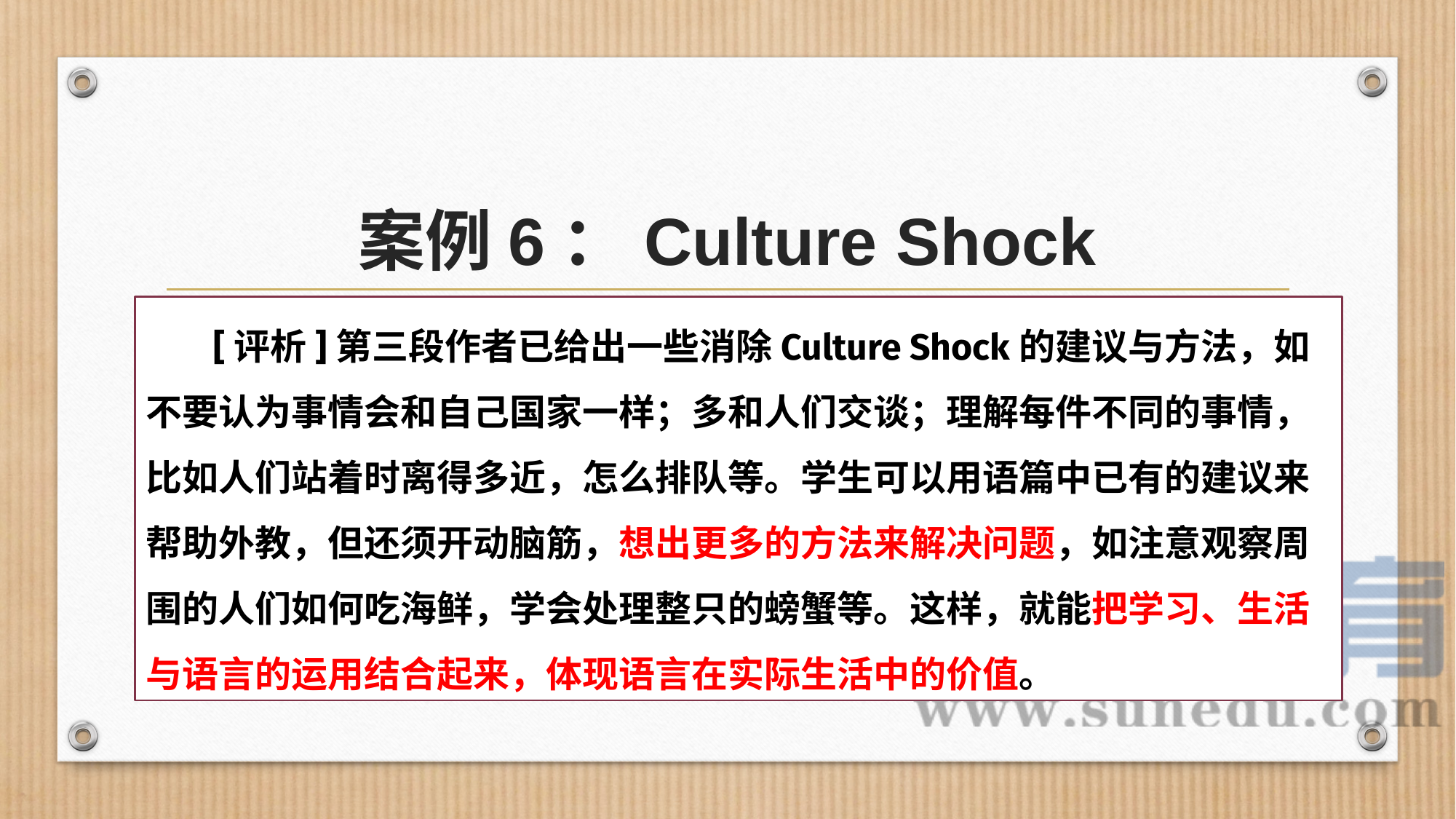

# 案例6：Culture Shock
       [评析]第三段作者已给出一些消除Culture Shock的建议与方法，如不要认为事情会和自己国家一样；多和人们交谈；理解每件不同的事情，比如人们站着时离得多近，怎么排队等。学生可以用语篇中已有的建议来帮助外教，但还须开动脑筋，想出更多的方法来解决问题，如注意观察周围的人们如何吃海鲜，学会处理整只的螃蟹等。这样，就能把学习、生活与语言的运用结合起来，体现语言在实际生活中的价值。